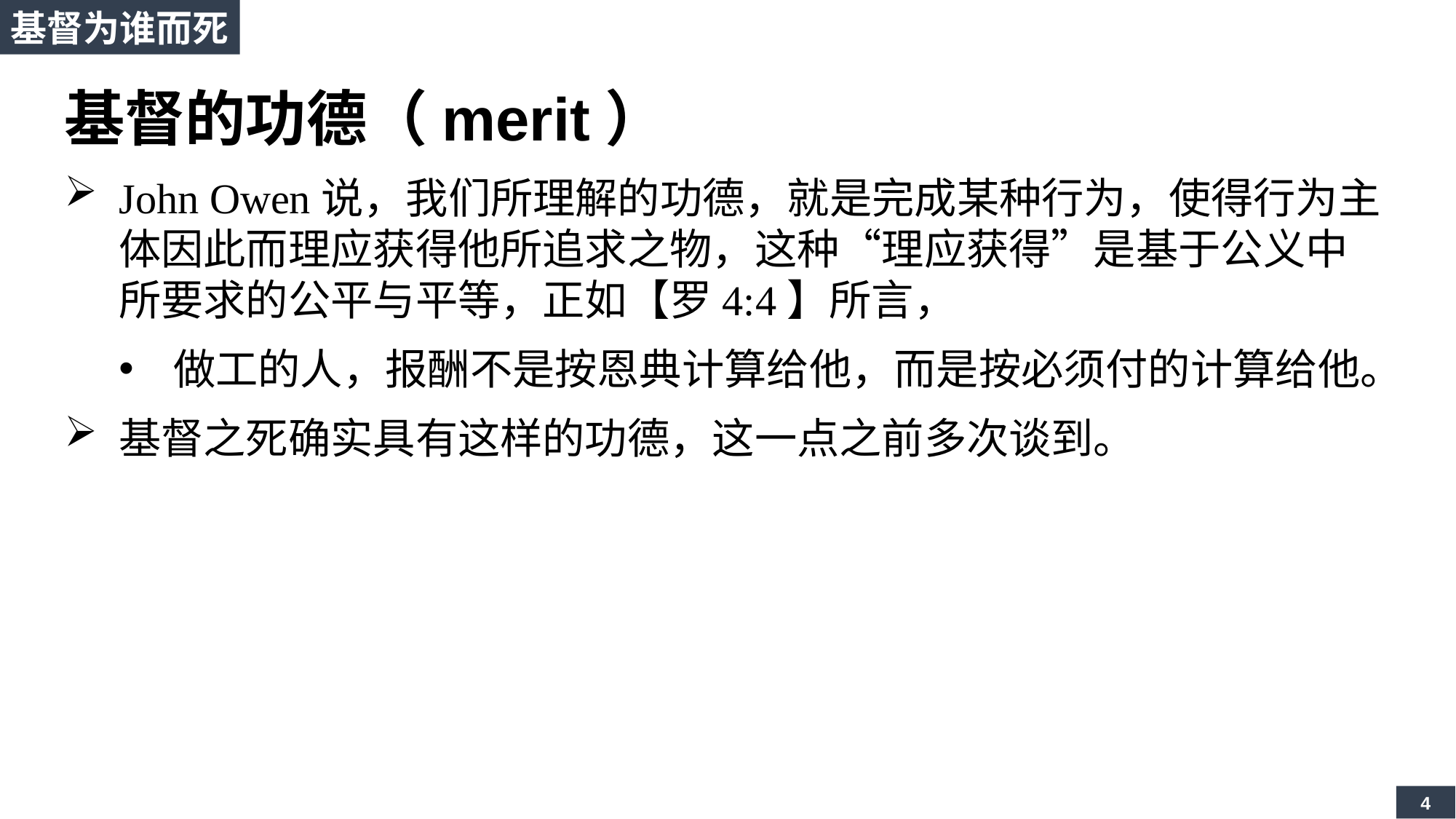

基督为谁而死
基督的功德（merit）
John Owen说，我们所理解的功德，就是完成某种行为，使得行为主体因此而理应获得他所追求之物，这种“理应获得”是基于公义中所要求的公平与平等，正如【罗4:4】所言，
做工的人，报酬不是按恩典计算给他，而是按必须付的计算给他。
基督之死确实具有这样的功德，这一点之前多次谈到。
4